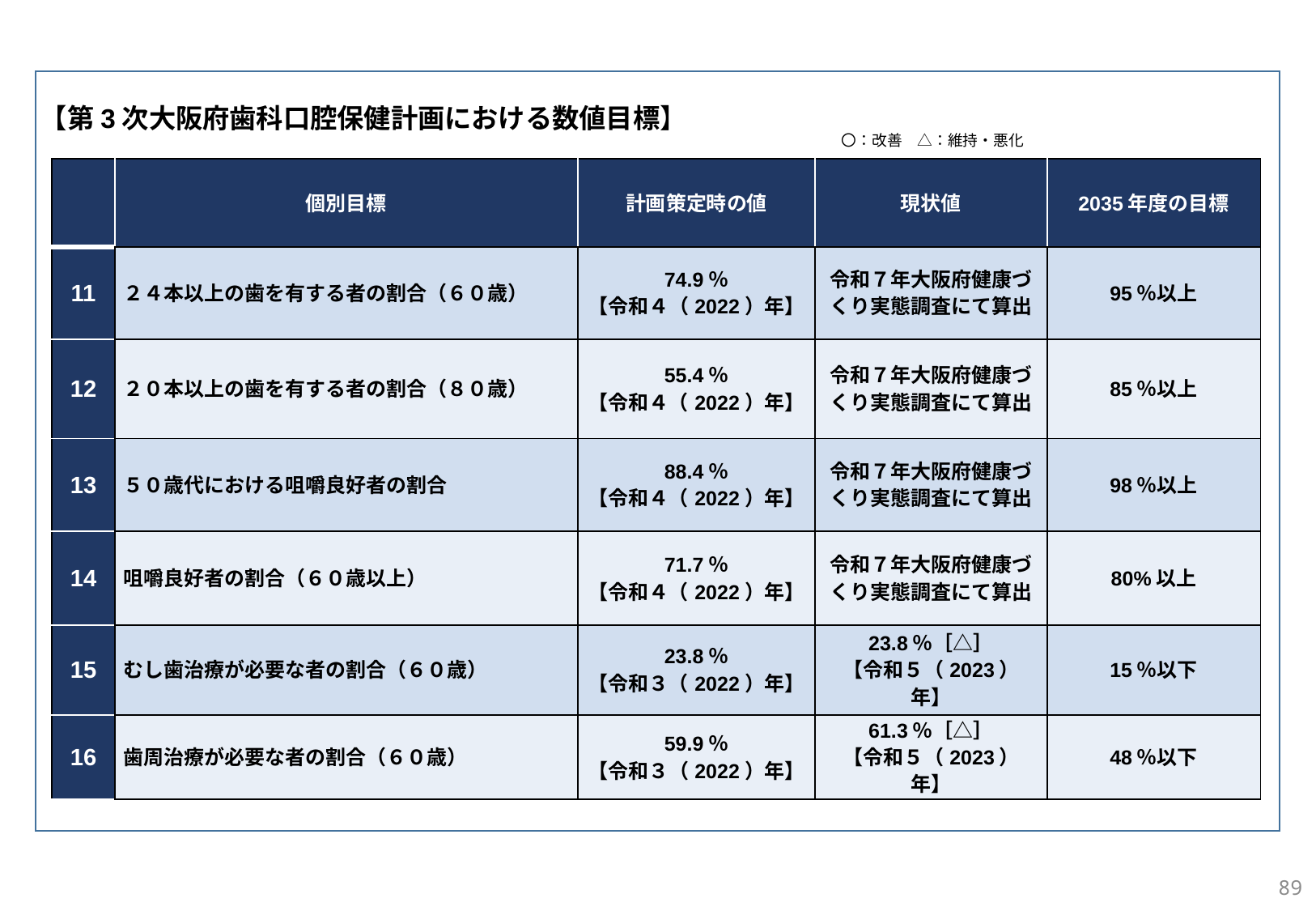

計画Ｐ59
【第3次大阪府歯科口腔保健計画における数値目標】
〇：改善　△：維持・悪化
|  | 個別目標 | 計画策定時の値 | 現状値 | 2035年度の目標 |
| --- | --- | --- | --- | --- |
| 11 | ２４本以上の歯を有する者の割合（６０歳） | 74.9％ 【令和４（2022）年】 | 令和７年大阪府健康づくり実態調査にて算出 | 95％以上 |
| 12 | ２０本以上の歯を有する者の割合（８０歳） | 55.4％ 【令和４（2022）年】 | 令和７年大阪府健康づくり実態調査にて算出 | 85％以上 |
| 13 | ５０歳代における咀嚼良好者の割合 | 88.4％ 【令和４（2022）年】 | 令和７年大阪府健康づくり実態調査にて算出 | 98％以上 |
| 14 | 咀嚼良好者の割合（６０歳以上） | 71.7％ 【令和４（2022）年】 | 令和７年大阪府健康づくり実態調査にて算出 | 80%以上 |
| 15 | むし歯治療が必要な者の割合（６０歳） | 23.8％ 【令和３（2022）年】 | 23.8％［△］ 【令和５（2023）年】 | 15％以下 |
| 16 | 歯周治療が必要な者の割合（６０歳） | 59.9％ 【令和３（2022）年】 | 61.3％［△］ 【令和５（2023）年】 | 48％以下 |
89